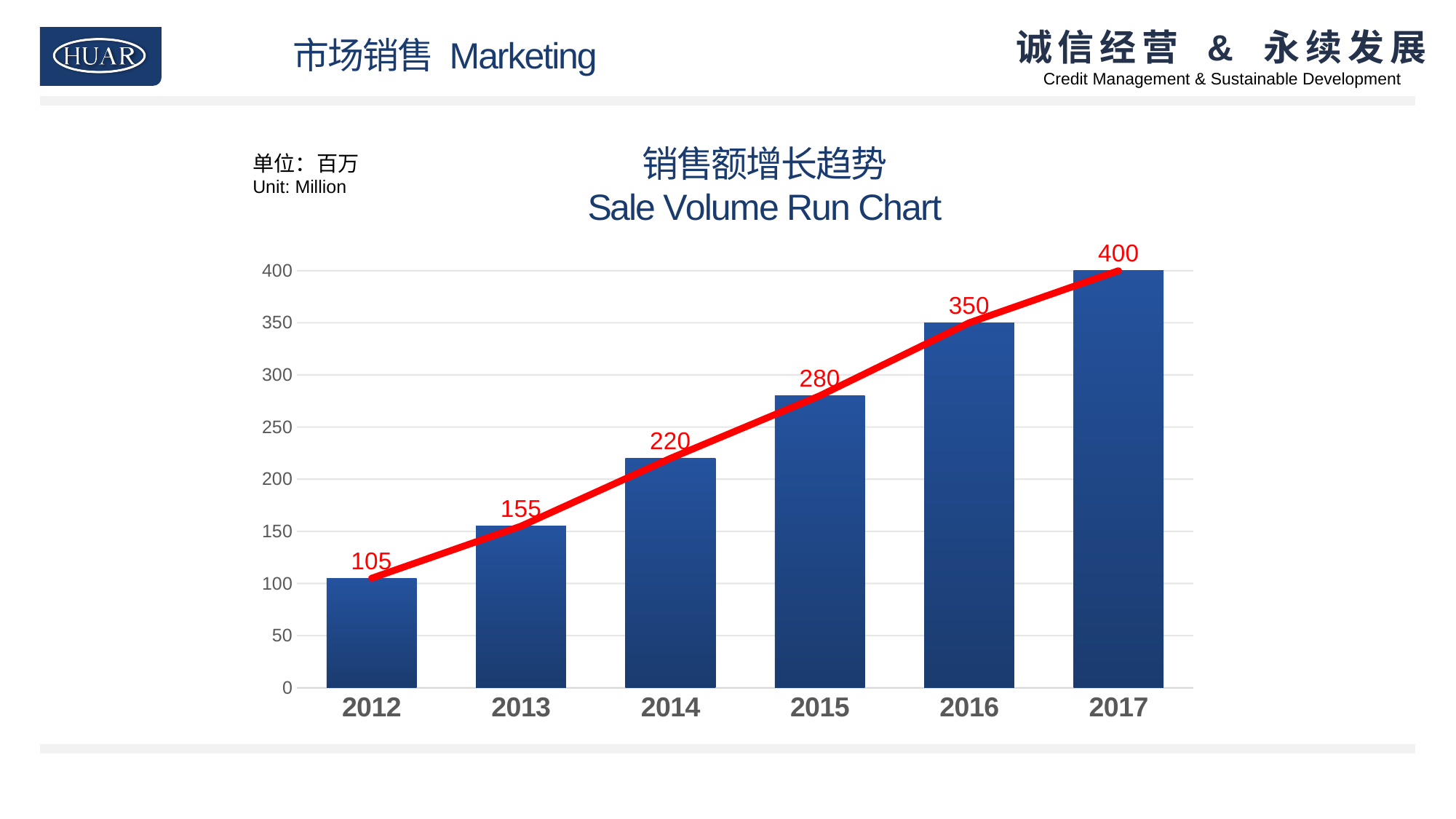

市场销售 Marketing

### Chart: 销售额增长趋势
Sale Volume Run Chart

| Category | 系列 1 | 系列 2 |
|---|---|---|
| 2012 | 105.0 | 105.0 |
| 2013 | 155.0 | 155.0 |
| 2014 | 220.0 | 220.0 |
| 2015 | 280.0 | 280.0 |
| 2016 | 350.0 | 350.0 |
| 2017 | 400.0 | 400.0 |
单位：百万
Unit: Million